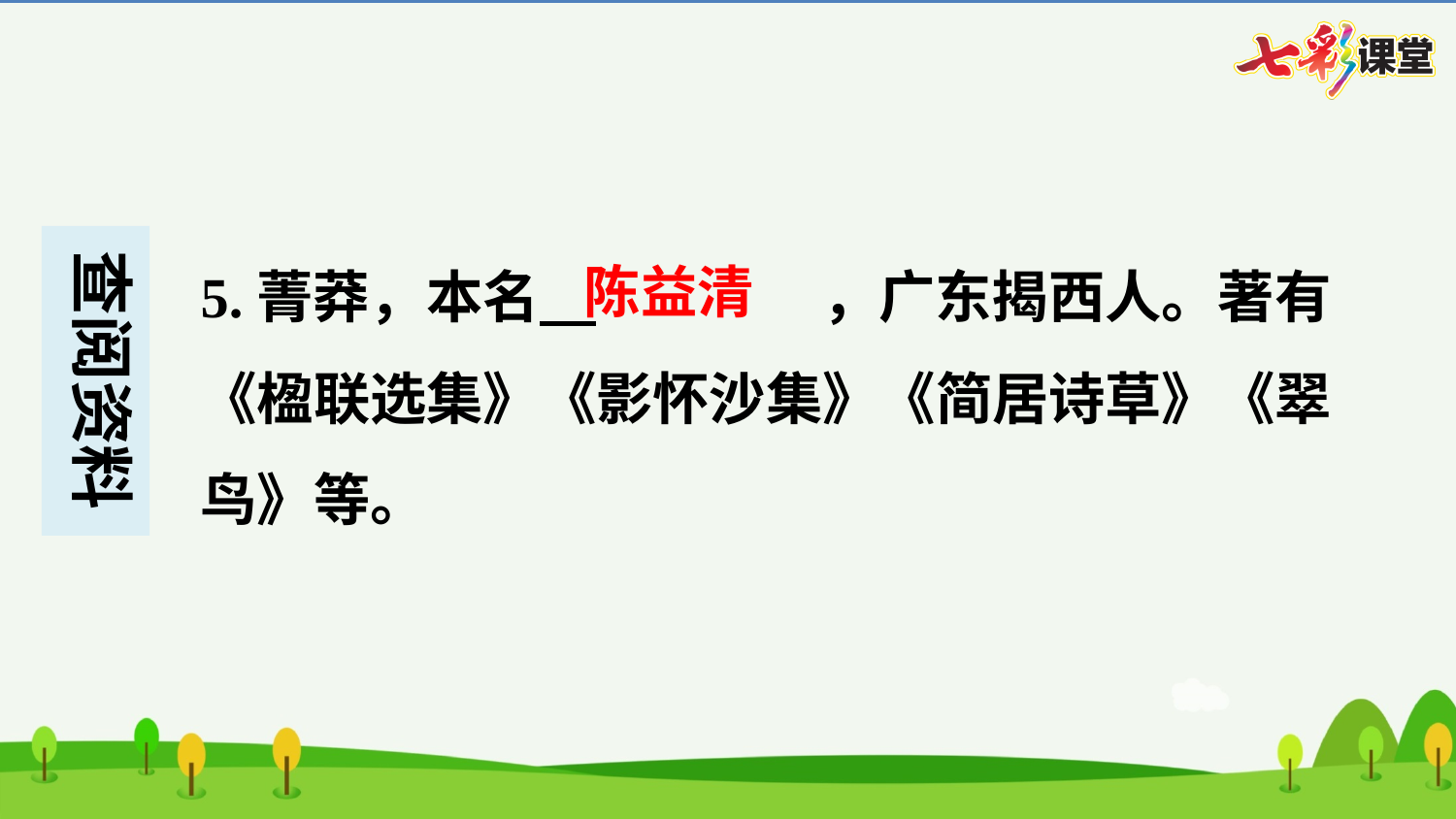

陈益清
5.菁莽，本名 　陈益清　，广东揭西人。著有《楹联选集》《影怀沙集》《简居诗草》《翠鸟》等。